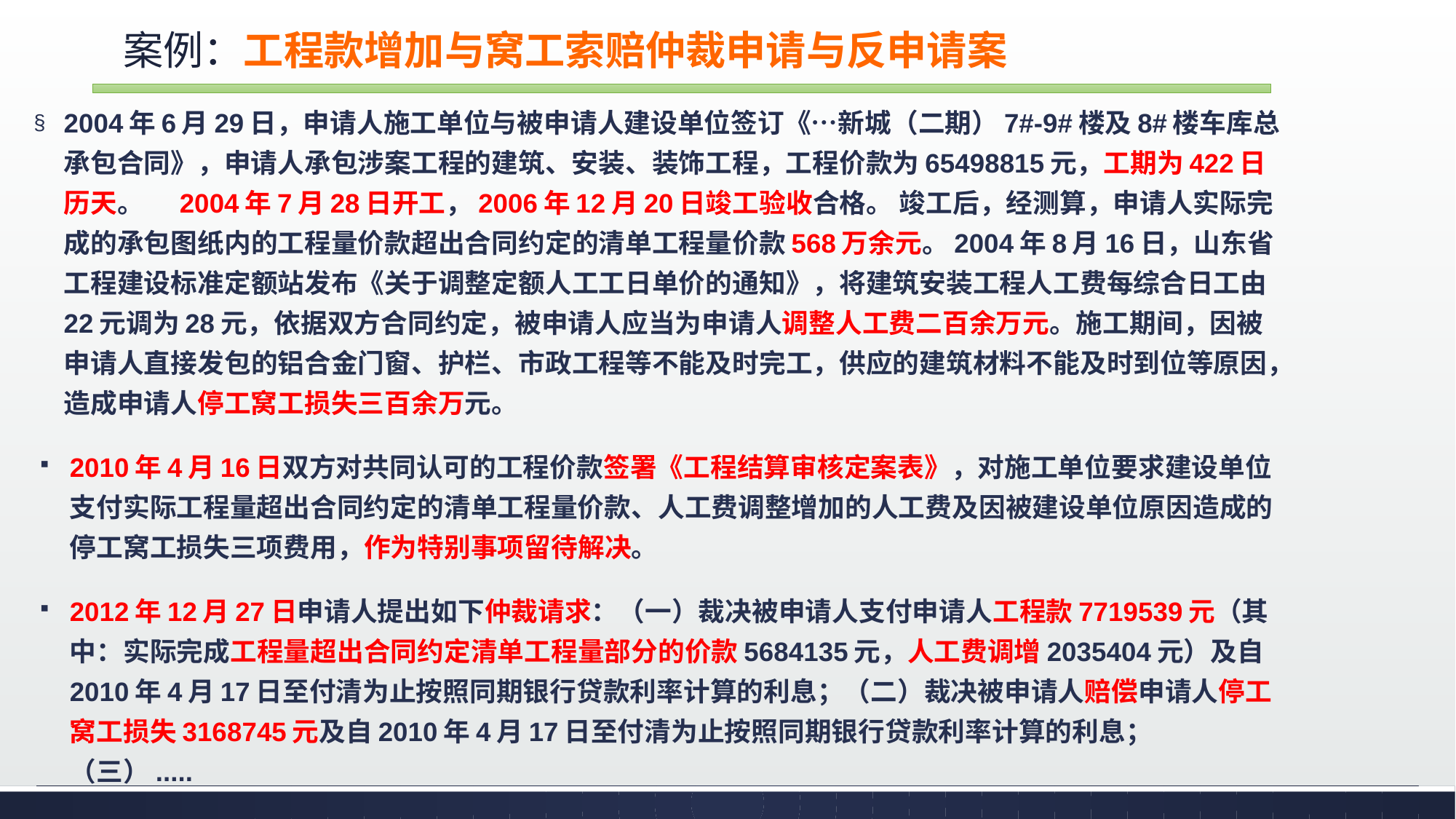

# 案例：工程款增加与窝工索赔仲裁申请与反申请案

2004年6月29日，申请人施工单位与被申请人建设单位签订《…新城（二期）7#-9#楼及8#楼车库总承包合同》，申请人承包涉案工程的建筑、安装、装饰工程，工程价款为65498815元，工期为422日历天。     2004年7月28日开工，2006年12月20日竣工验收合格。 竣工后，经测算，申请人实际完成的承包图纸内的工程量价款超出合同约定的清单工程量价款568万余元。2004年8月16日，山东省工程建设标准定额站发布《关于调整定额人工工日单价的通知》，将建筑安装工程人工费每综合日工由22元调为28元，依据双方合同约定，被申请人应当为申请人调整人工费二百余万元。施工期间，因被申请人直接发包的铝合金门窗、护栏、市政工程等不能及时完工，供应的建筑材料不能及时到位等原因，造成申请人停工窝工损失三百余万元。
2010年4月16日双方对共同认可的工程价款签署《工程结算审核定案表》，对施工单位要求建设单位支付实际工程量超出合同约定的清单工程量价款、人工费调整增加的人工费及因被建设单位原因造成的停工窝工损失三项费用，作为特别事项留待解决。
2012年12月27日申请人提出如下仲裁请求：（一）裁决被申请人支付申请人工程款7719539元（其中：实际完成工程量超出合同约定清单工程量部分的价款5684135元，人工费调增2035404元）及自2010年4月17日至付清为止按照同期银行贷款利率计算的利息；（二）裁决被申请人赔偿申请人停工窝工损失3168745元及自2010年4月17日至付清为止按照同期银行贷款利率计算的利息；  （三）.....